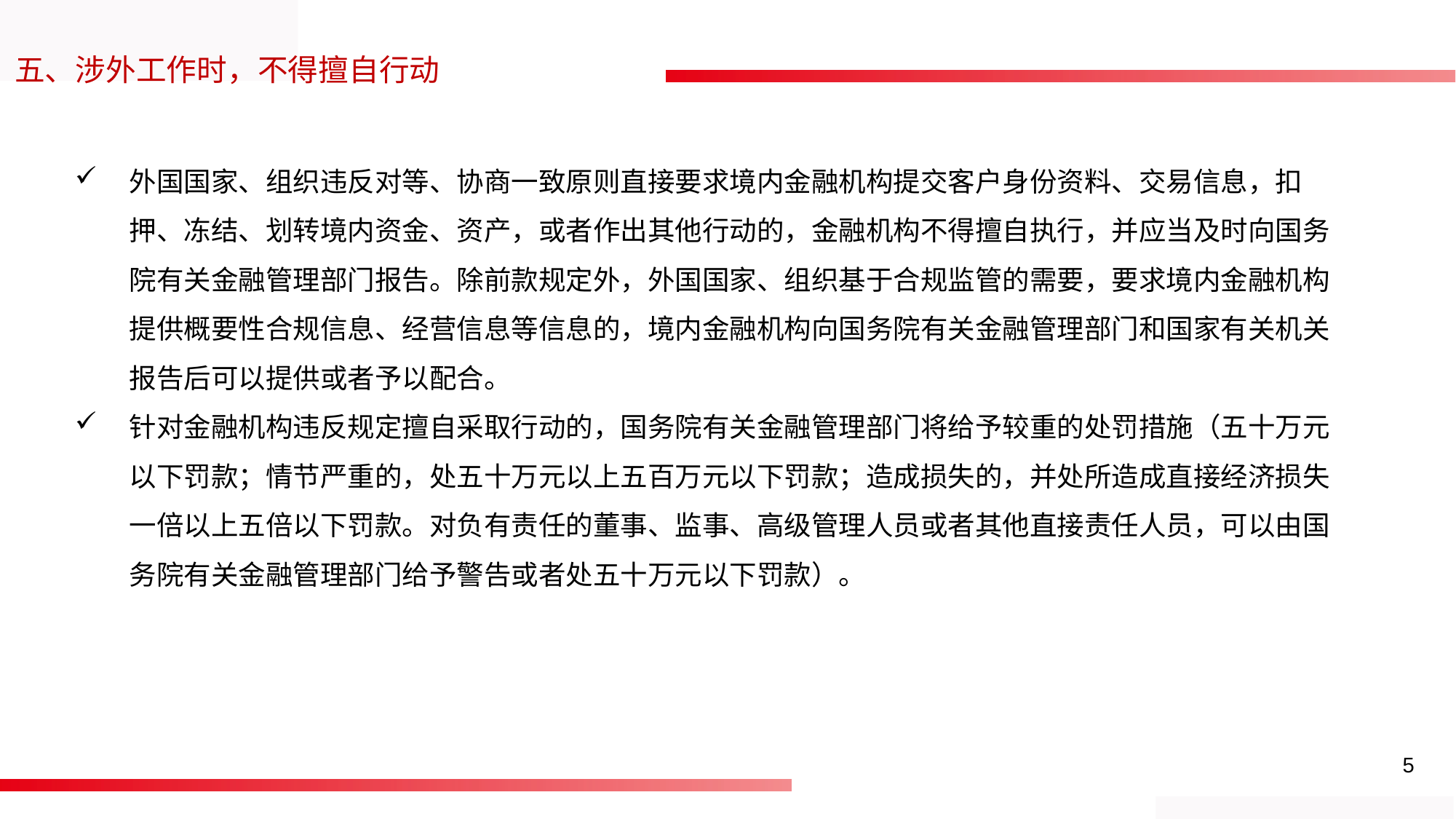

五、涉外工作时，不得擅自行动

外国国家、组织违反对等、协商一致原则直接要求境内金融机构提交客户身份资料、交易信息，扣押、冻结、划转境内资金、资产，或者作出其他行动的，金融机构不得擅自执行，并应当及时向国务院有关金融管理部门报告。除前款规定外，外国国家、组织基于合规监管的需要，要求境内金融机构提供概要性合规信息、经营信息等信息的，境内金融机构向国务院有关金融管理部门和国家有关机关报告后可以提供或者予以配合。
针对金融机构违反规定擅自采取行动的，国务院有关金融管理部门将给予较重的处罚措施（五十万元以下罚款；情节严重的，处五十万元以上五百万元以下罚款；造成损失的，并处所造成直接经济损失一倍以上五倍以下罚款。对负有责任的董事、监事、高级管理人员或者其他直接责任人员，可以由国务院有关金融管理部门给予警告或者处五十万元以下罚款）。
5